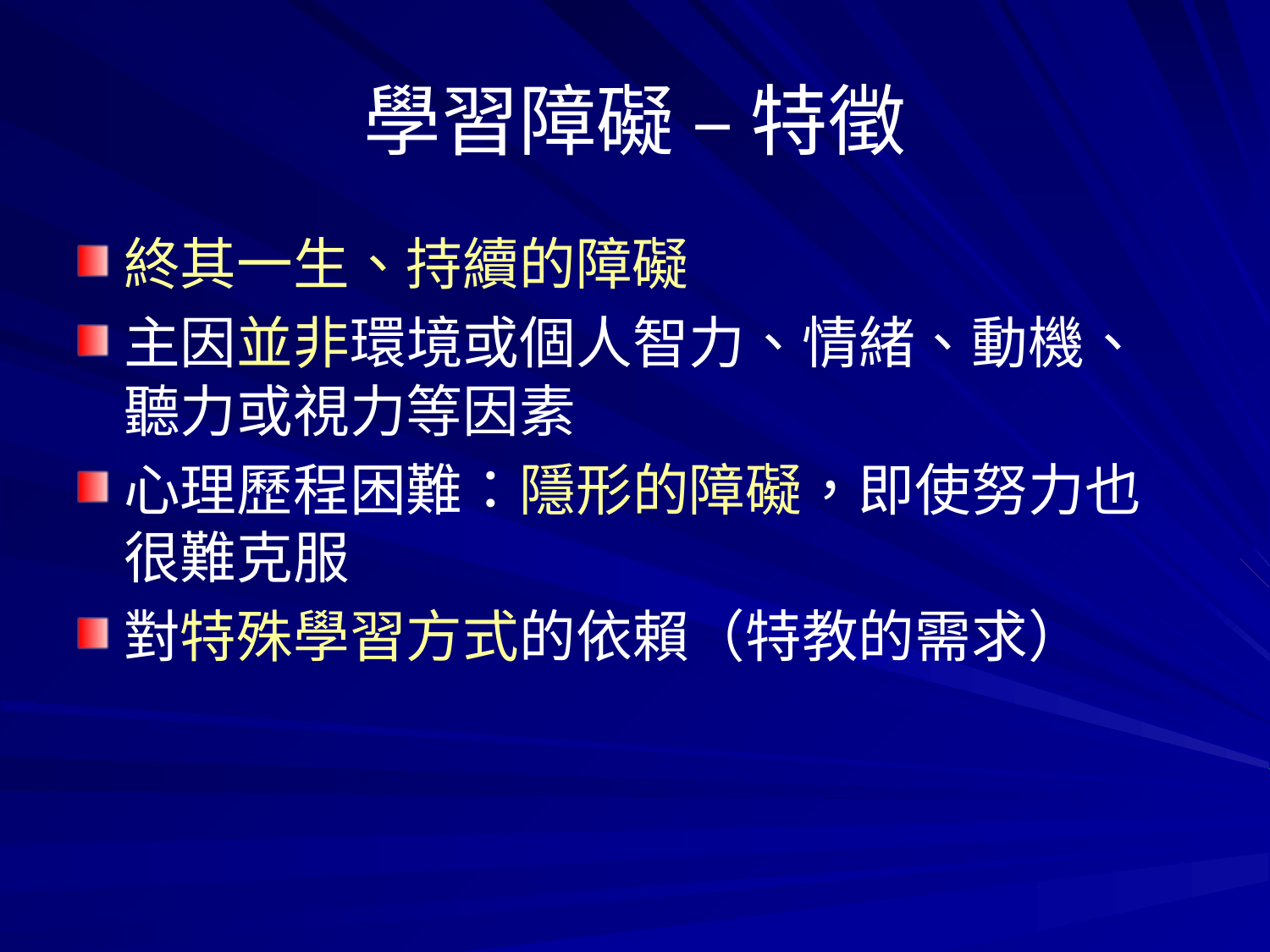

# 學習障礙 – 特徵
終其一生、持續的障礙
主因並非環境或個人智力、情緒、動機、聽力或視力等因素
心理歷程困難：隱形的障礙，即使努力也很難克服
對特殊學習方式的依賴（特教的需求）